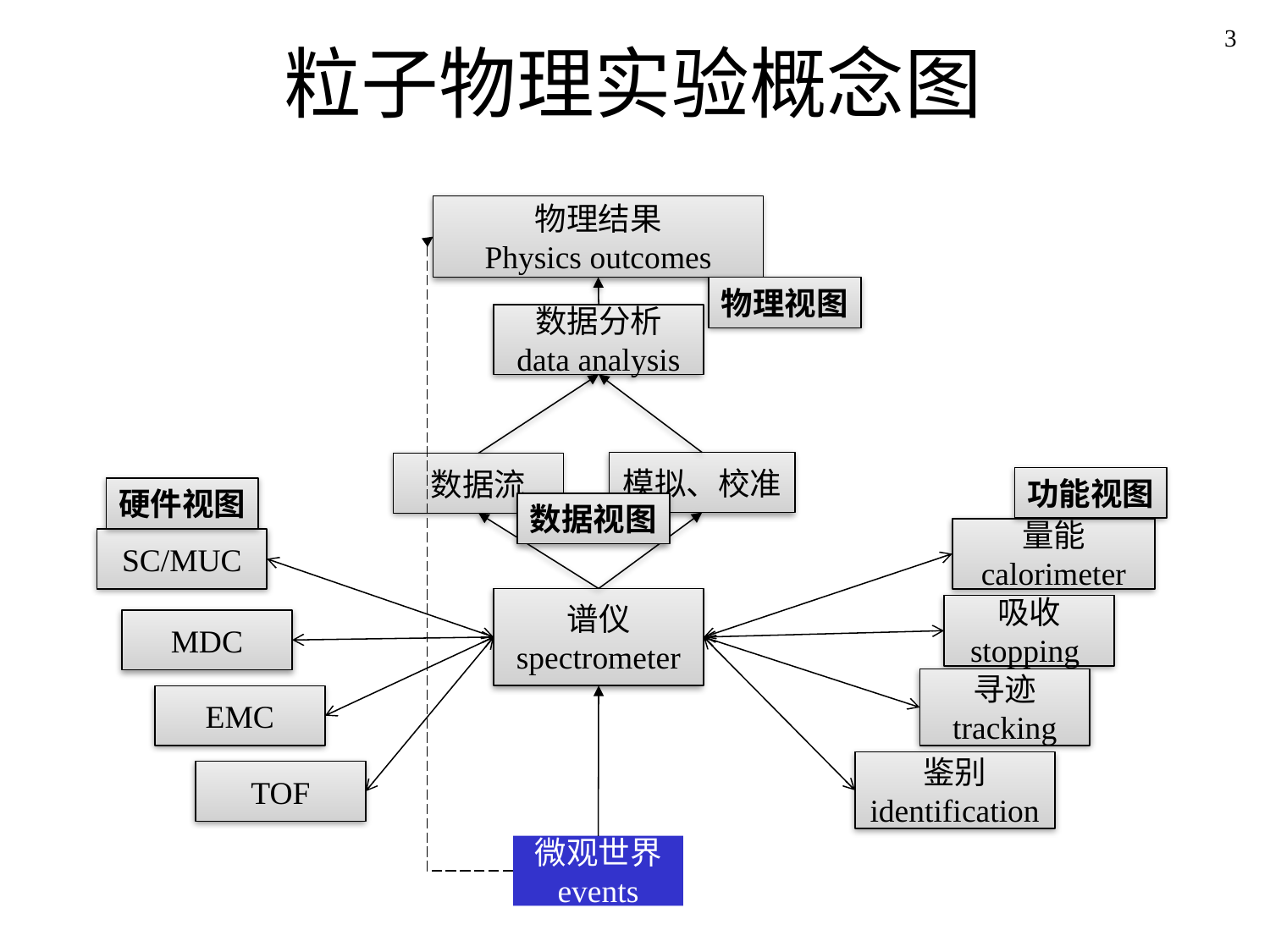

# 粒子物理实验概念图
3
物理结果
Physics outcomes
物理视图
数据分析 data analysis
模拟、校准
数据流
功能视图
硬件视图
数据视图
量能 calorimeter
SC/MUC
谱仪
spectrometer
吸收 stopping
MDC
寻迹 tracking
EMC
鉴别 identification
TOF
微观世界
events